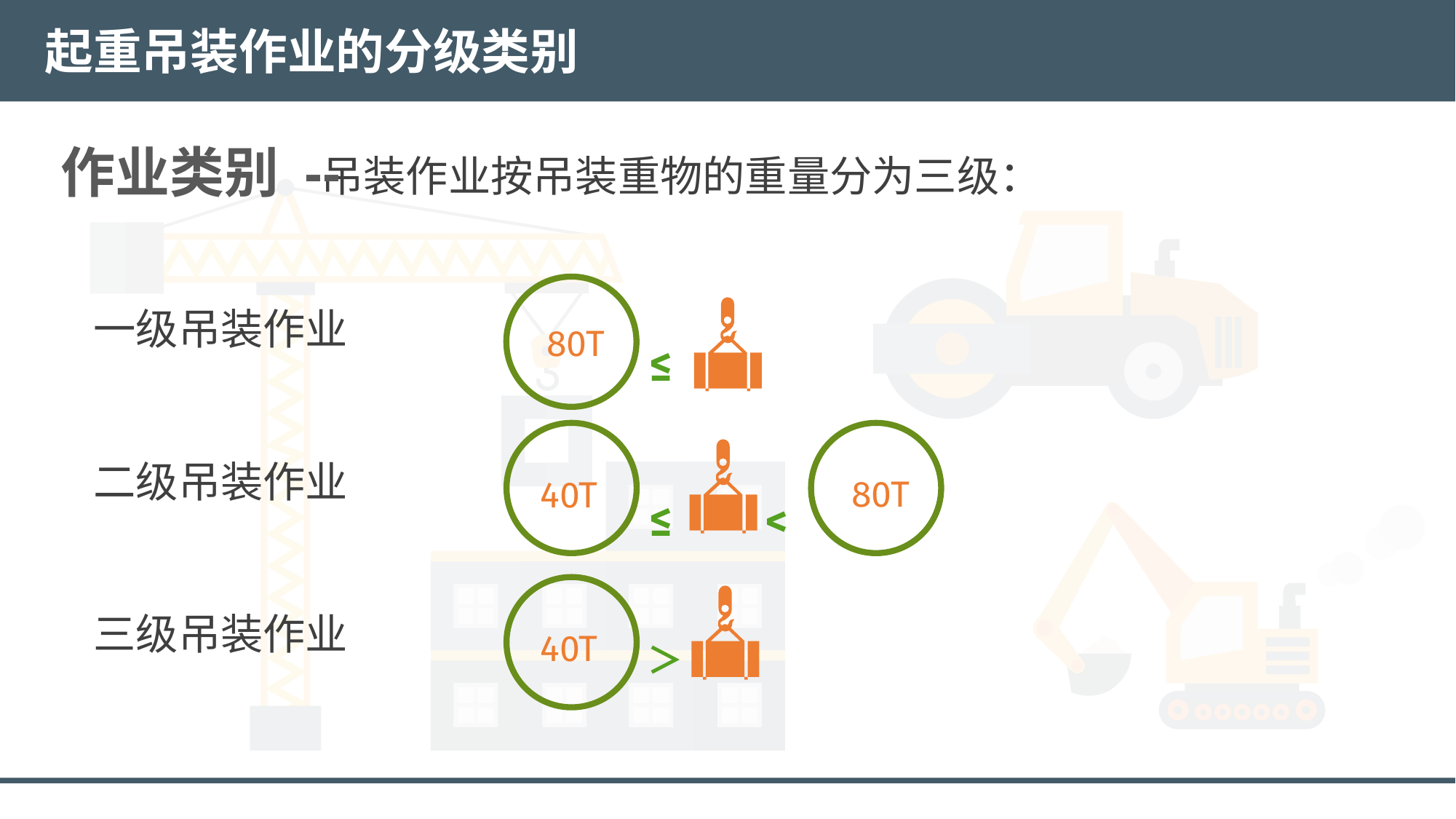

起重吊装作业的分级类别
作业类别 --
                       吊装作业按吊装重物的重量分为三级：

一级吊装作业

二级吊装作业

三级吊装作业

80T
≤

80T

40T
≤
 <

40T
＞